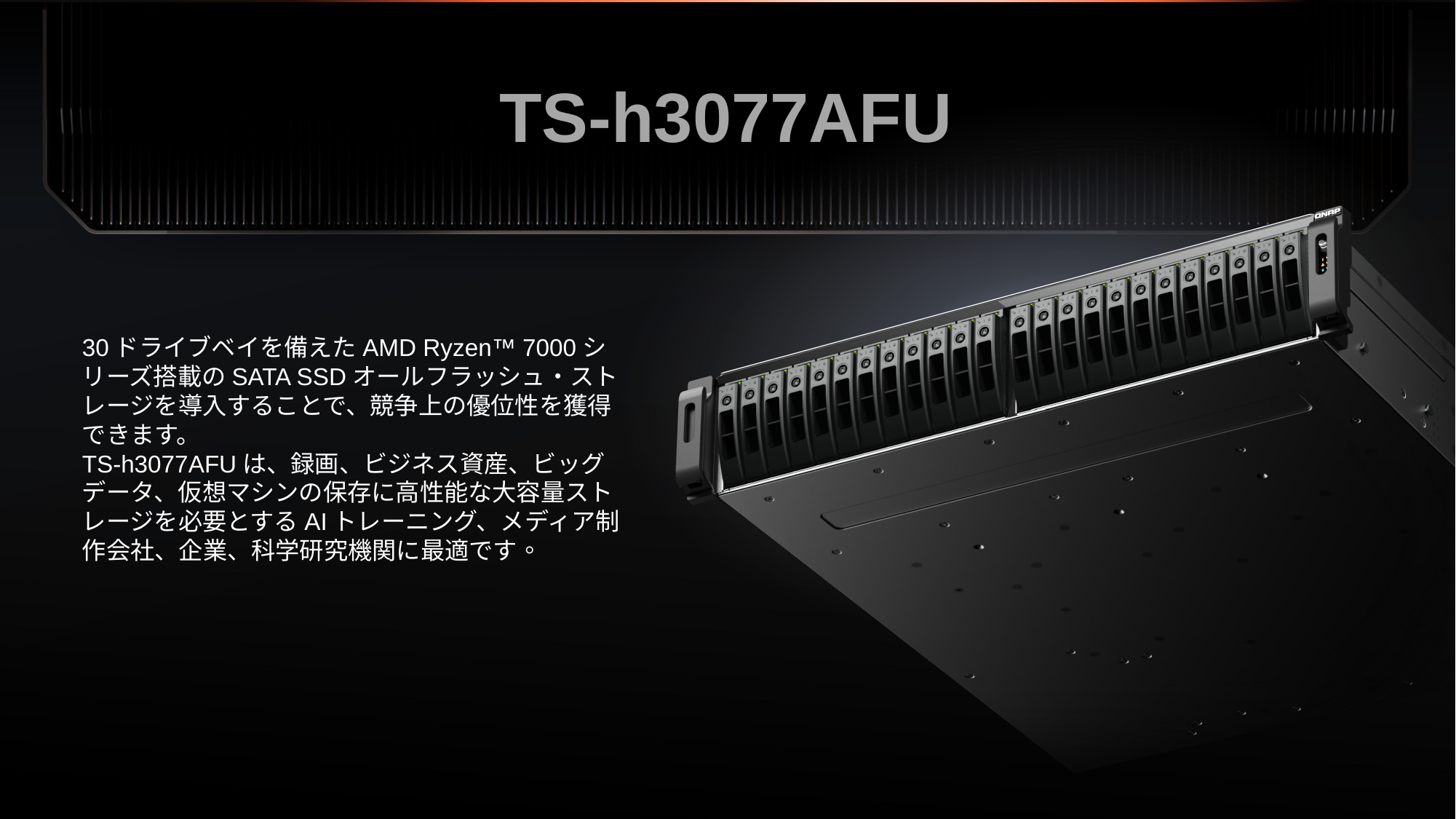

TS-h3077AFU
30ドライブベイを備えたAMD Ryzen™ 7000シリーズ搭載のSATA SSDオールフラッシュ・ストレージを導入することで、競争上の優位性を獲得できます。
TS-h3077AFUは、録画、ビジネス資産、ビッグデータ、仮想マシンの保存に高性能な大容量ストレージを必要とするAIトレーニング、メディア制作会社、企業、科学研究機関に最適です。